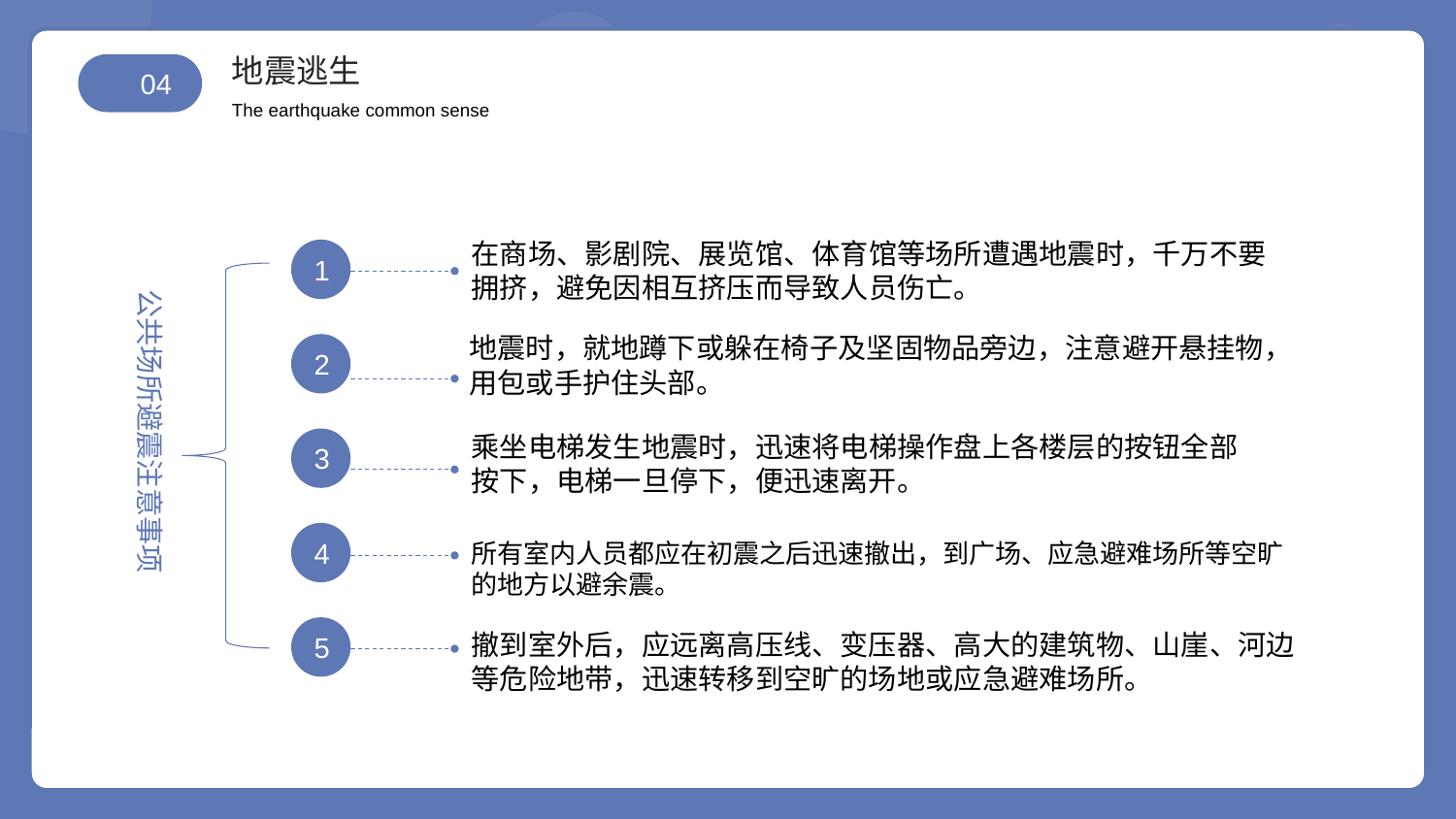

地震逃生
    04
The earthquake common sense
在商场、影剧院、展览馆、体育馆等场所遭遇地震时，千万不要拥挤，避免因相互挤压而导致人员伤亡。
1

公共场所避震注意事项
地震时，就地蹲下或躲在椅子及坚固物品旁边，注意避开悬挂物，用包或手护住头部。
2
乘坐电梯发生地震时，迅速将电梯操作盘上各楼层的按钮全部按下，电梯一旦停下，便迅速离开。
3
4
所有室内人员都应在初震之后迅速撤出，到广场、应急避难场所等空旷的地方以避余震。
5
撤到室外后，应远离高压线、变压器、高大的建筑物、山崖、河边等危险地带，迅速转移到空旷的场地或应急避难场所。